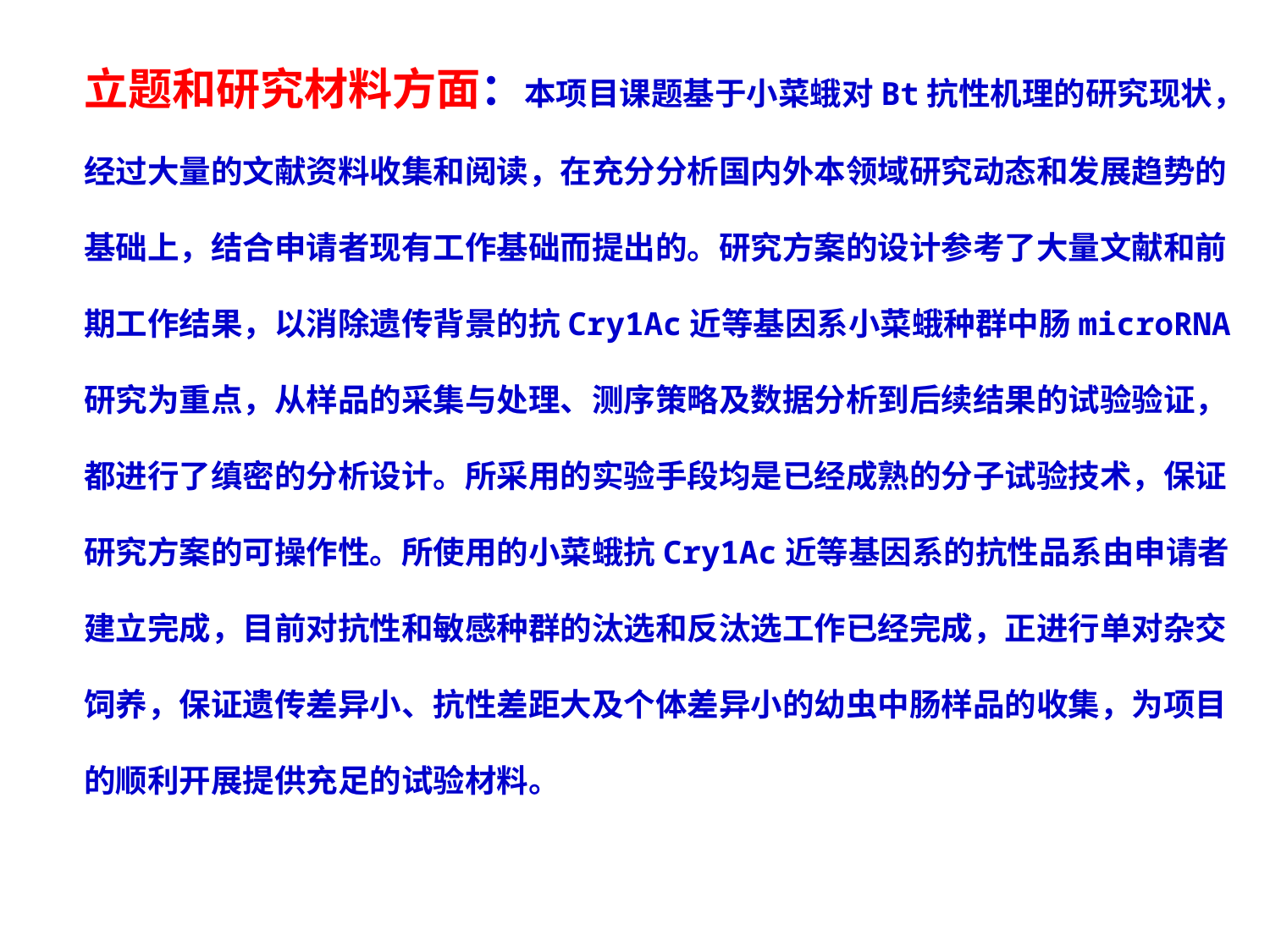

立题和研究材料方面：本项目课题基于小菜蛾对Bt抗性机理的研究现状，经过大量的文献资料收集和阅读，在充分分析国内外本领域研究动态和发展趋势的基础上，结合申请者现有工作基础而提出的。研究方案的设计参考了大量文献和前期工作结果，以消除遗传背景的抗Cry1Ac近等基因系小菜蛾种群中肠microRNA研究为重点，从样品的采集与处理、测序策略及数据分析到后续结果的试验验证，都进行了缜密的分析设计。所采用的实验手段均是已经成熟的分子试验技术，保证研究方案的可操作性。所使用的小菜蛾抗Cry1Ac近等基因系的抗性品系由申请者建立完成，目前对抗性和敏感种群的汰选和反汰选工作已经完成，正进行单对杂交饲养，保证遗传差异小、抗性差距大及个体差异小的幼虫中肠样品的收集，为项目的顺利开展提供充足的试验材料。